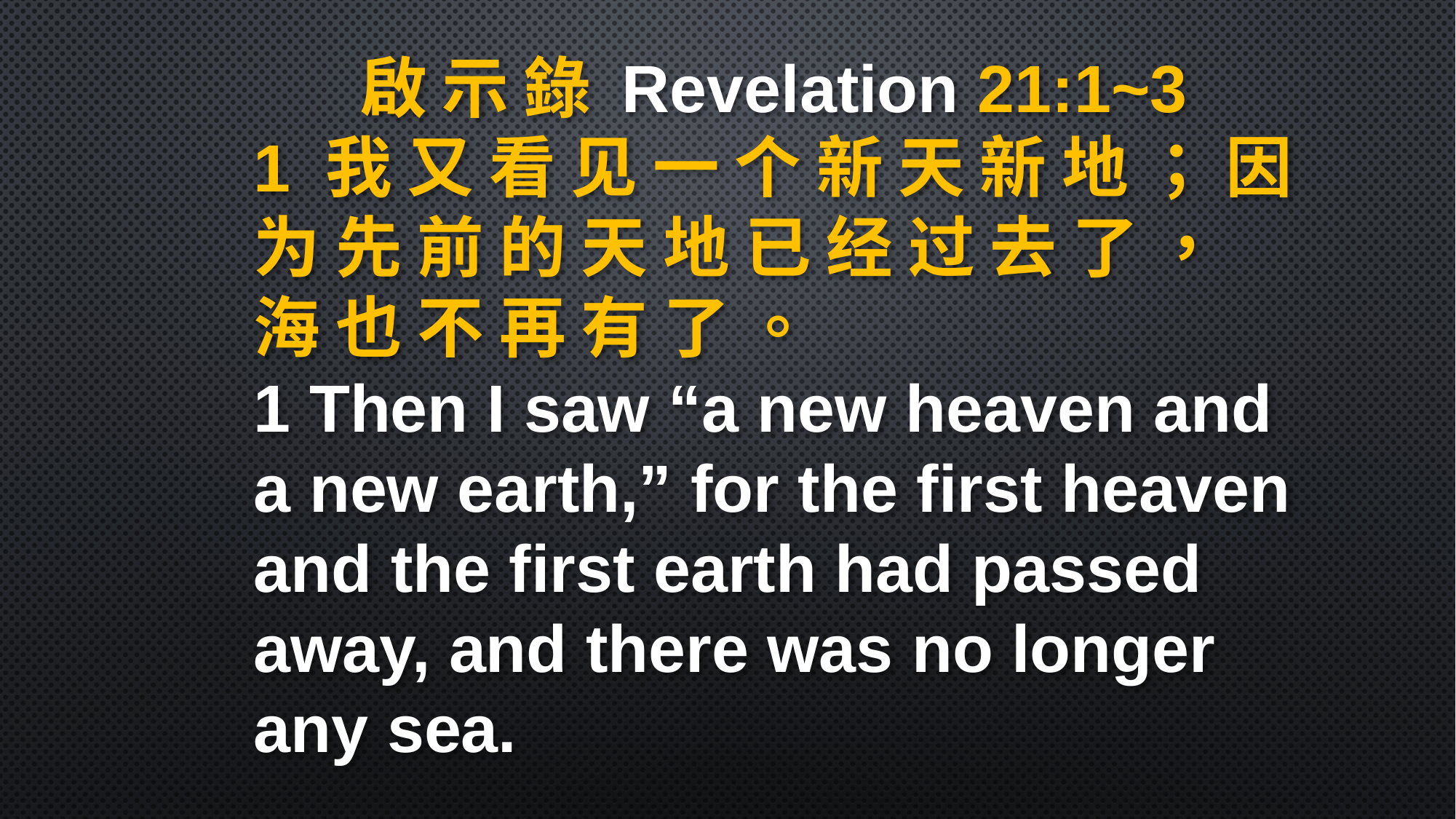

啟 示 錄 Revelation 21:1~3
1 我 又 看 见 一 个 新 天 新 地 ； 因 为 先 前 的 天 地 已 经 过 去 了 ， 海 也 不 再 有 了 。
1 Then I saw “a new heaven and a new earth,” for the first heaven and the first earth had passed away, and there was no longer any sea.